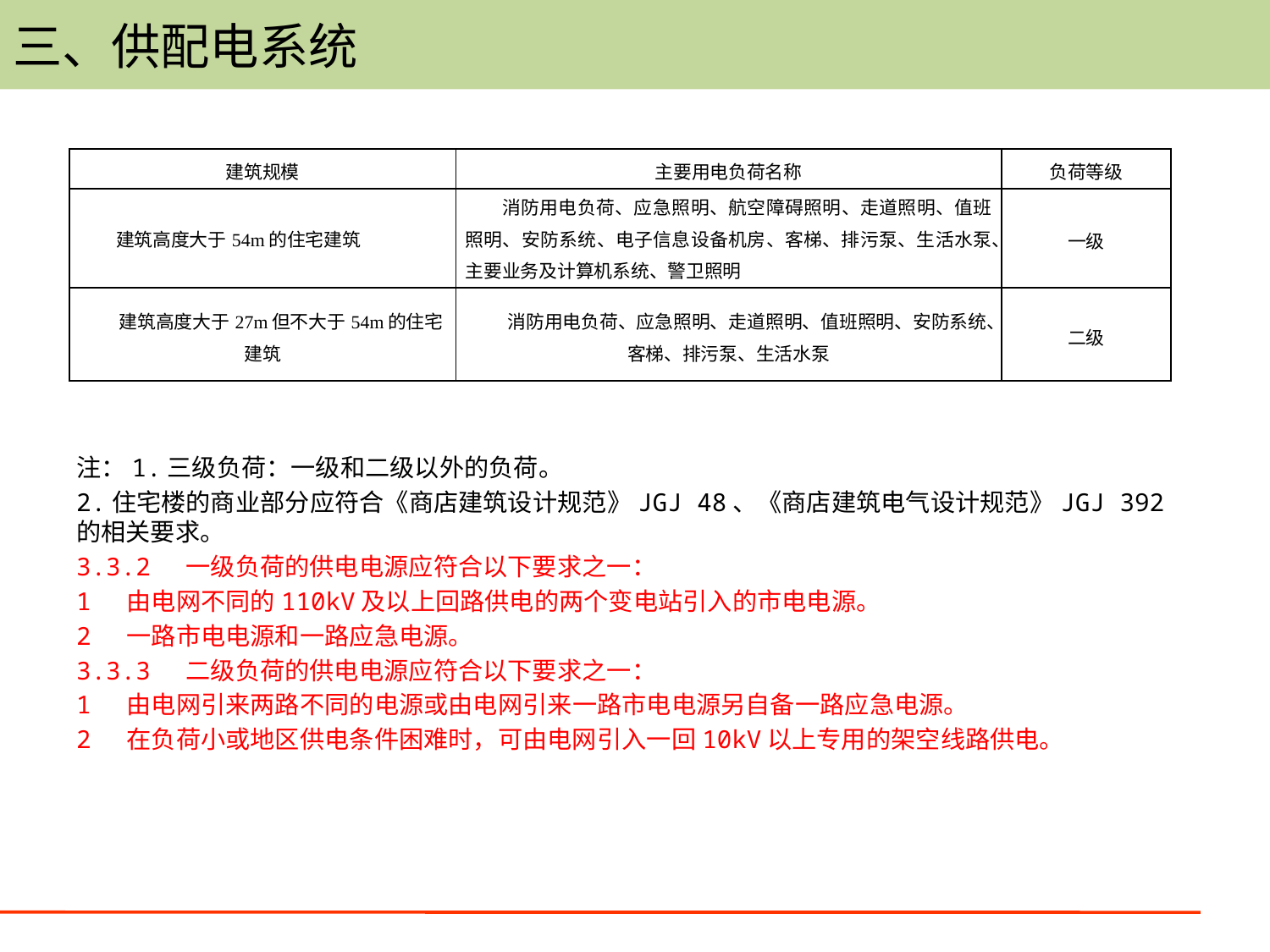

# 三、供配电系统
| 建筑规模 | 主要用电负荷名称 | 负荷等级 |
| --- | --- | --- |
| 建筑高度大于54m的住宅建筑 | 消防用电负荷、应急照明、航空障碍照明、走道照明、值班照明、安防系统、电子信息设备机房、客梯、排污泵、生活水泵、主要业务及计算机系统、警卫照明 | 一级 |
| 建筑高度大于27m但不大于54m的住宅建筑 | 消防用电负荷、应急照明、走道照明、值班照明、安防系统、客梯、排污泵、生活水泵 | 二级 |
注：1.三级负荷：一级和二级以外的负荷。
2.住宅楼的商业部分应符合《商店建筑设计规范》JGJ 48、《商店建筑电气设计规范》JGJ 392的相关要求。
3.3.2  一级负荷的供电电源应符合以下要求之一：
1  由电网不同的110kV及以上回路供电的两个变电站引入的市电电源。
2  一路市电电源和一路应急电源。
3.3.3  二级负荷的供电电源应符合以下要求之一：
1  由电网引来两路不同的电源或由电网引来一路市电电源另自备一路应急电源。
2  在负荷小或地区供电条件困难时，可由电网引入一回10kV以上专用的架空线路供电。